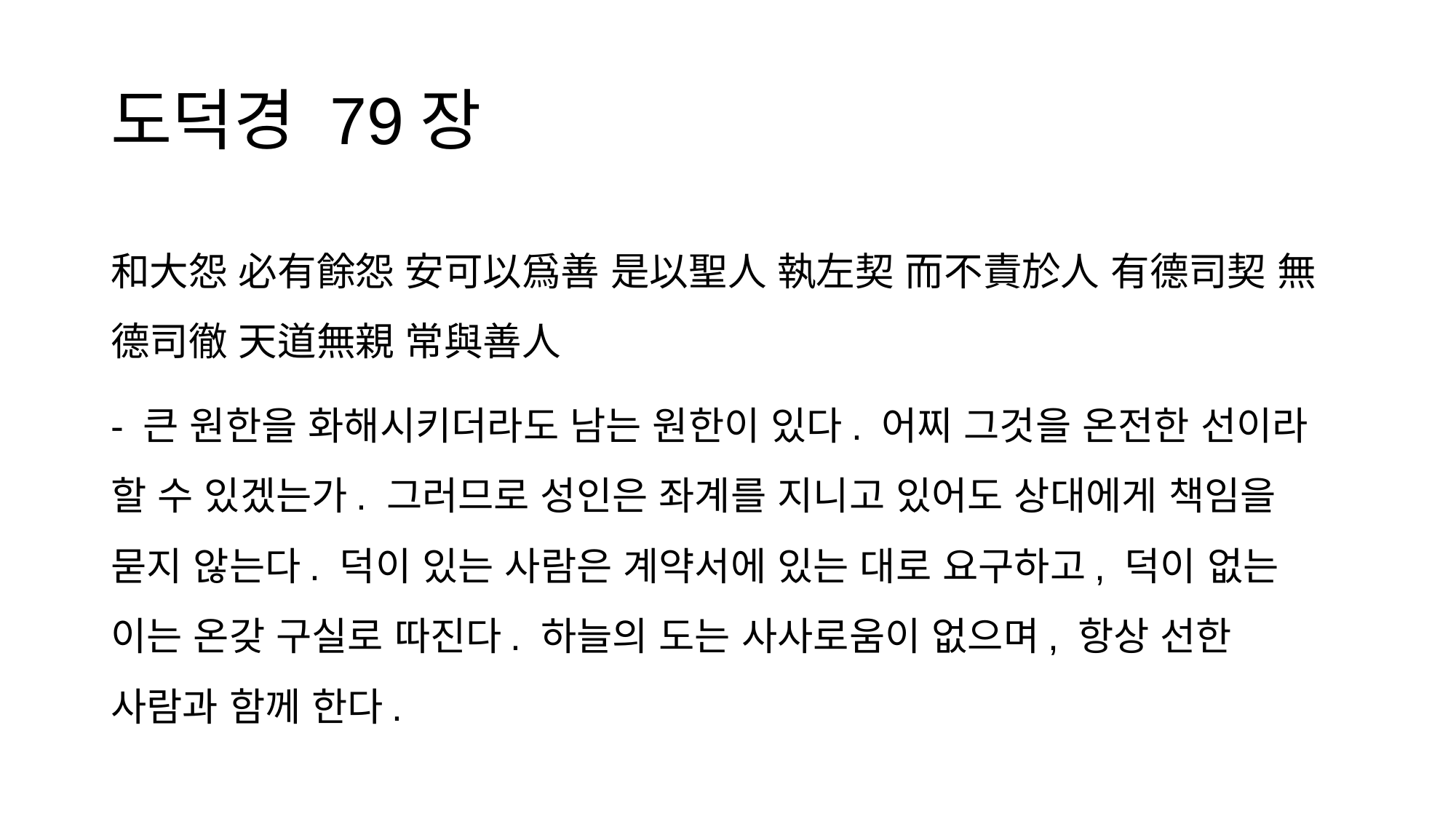

# 도덕경 79장
和大怨 必有餘怨 安可以爲善 是以聖人 執左契 而不責於人 有德司契 無德司徹 天道無親 常與善人
- 큰 원한을 화해시키더라도 남는 원한이 있다. 어찌 그것을 온전한 선이라 할 수 있겠는가. 그러므로 성인은 좌계를 지니고 있어도 상대에게 책임을 묻지 않는다. 덕이 있는 사람은 계약서에 있는 대로 요구하고, 덕이 없는 이는 온갖 구실로 따진다. 하늘의 도는 사사로움이 없으며, 항상 선한 사람과 함께 한다.